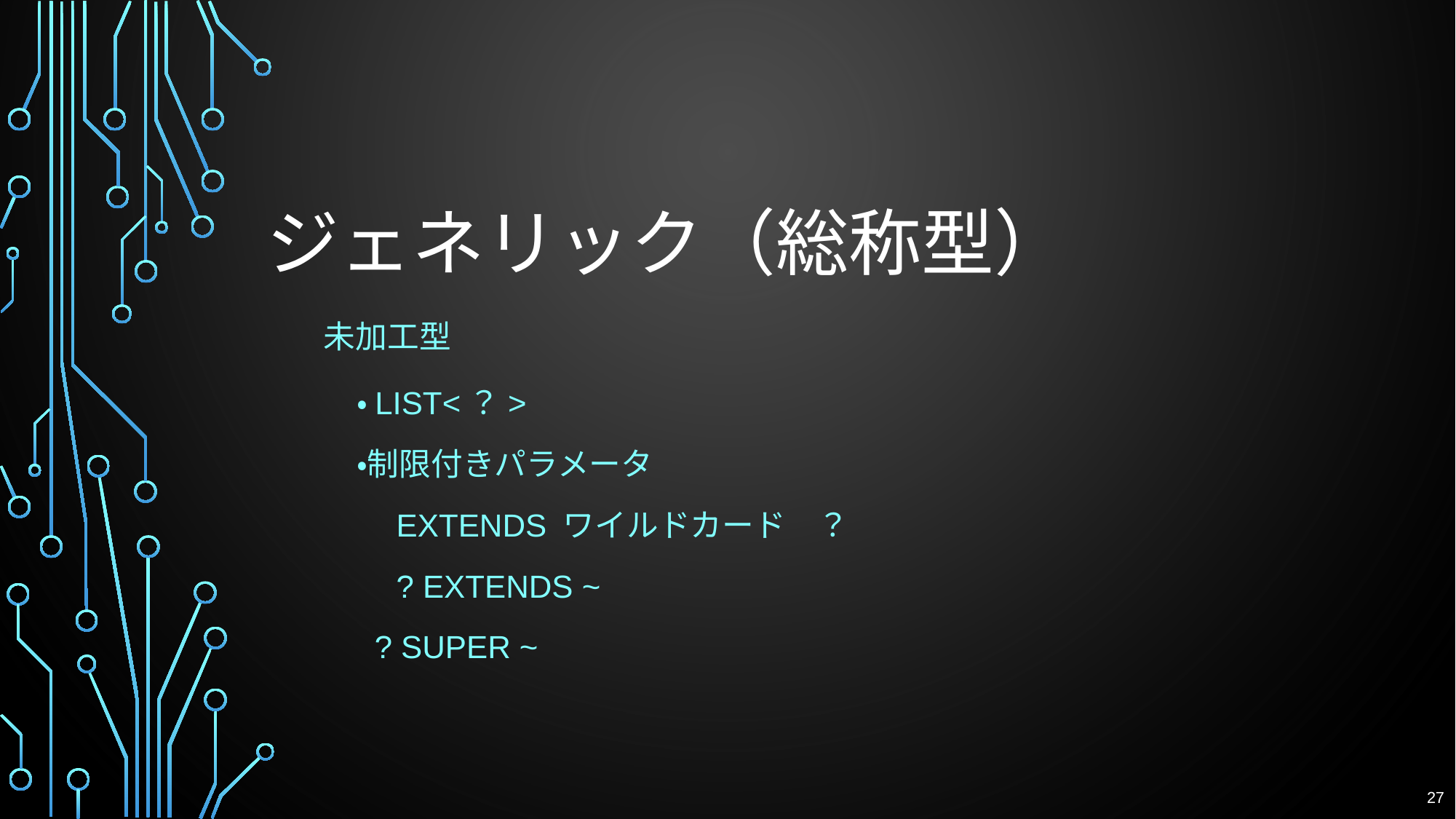

# ジェネリック（総称型）
未加工型
・List<？>
・制限付きパラメータ
　extends ワイルドカード　？
　? Extends ~
  ? SUPER ~
27